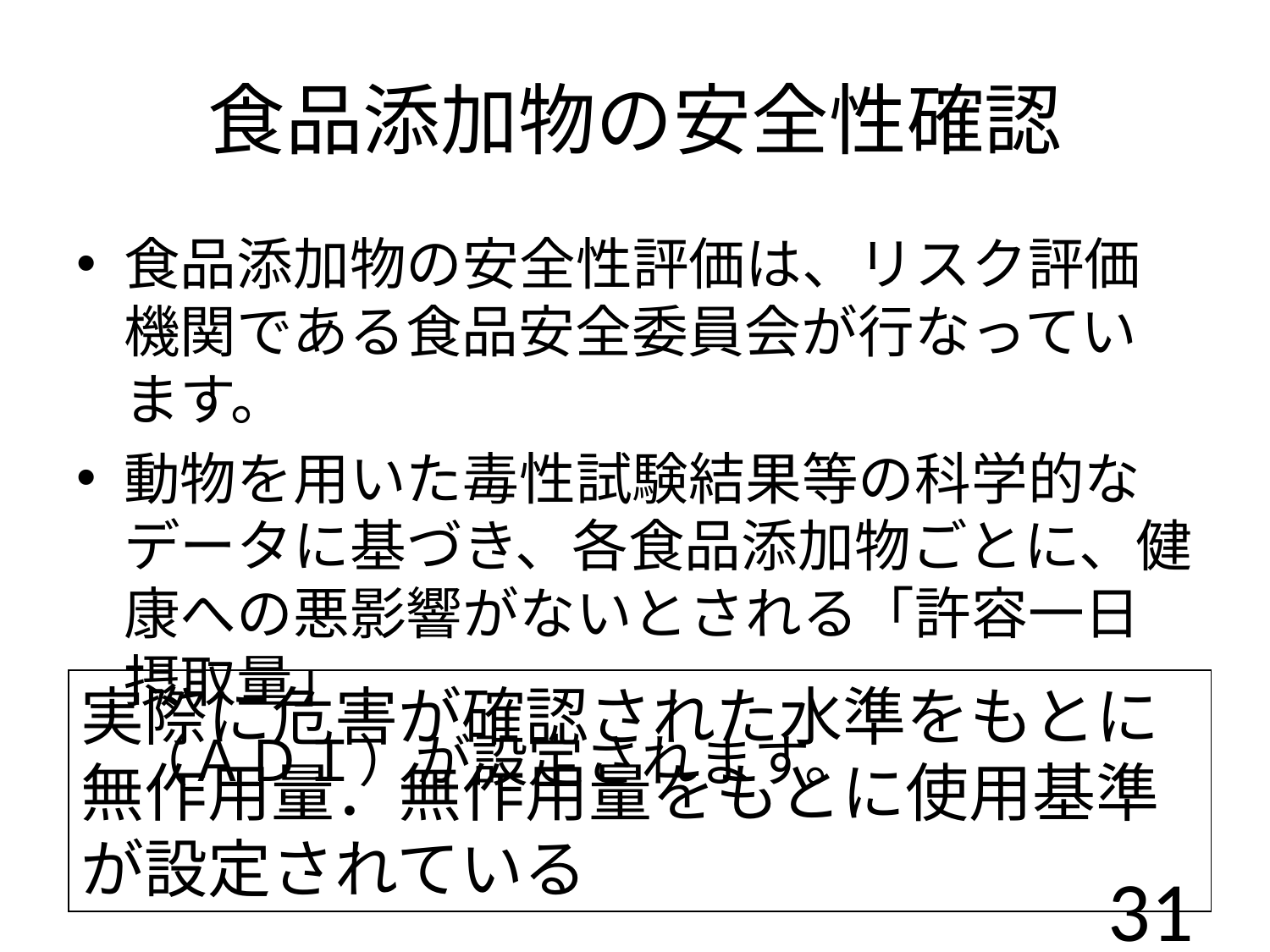

# 食品添加物の安全性確認
食品添加物の安全性評価は、リスク評価機関である食品安全委員会が行なっています。
動物を用いた毒性試験結果等の科学的なデータに基づき、各食品添加物ごとに、健康への悪影響がないとされる「許容一日摂取量」
　（ＡＤＩ）が設定されます。
実際に危害が確認された水準をもとに
無作用量．無作用量をもとに使用基準が設定されている
31